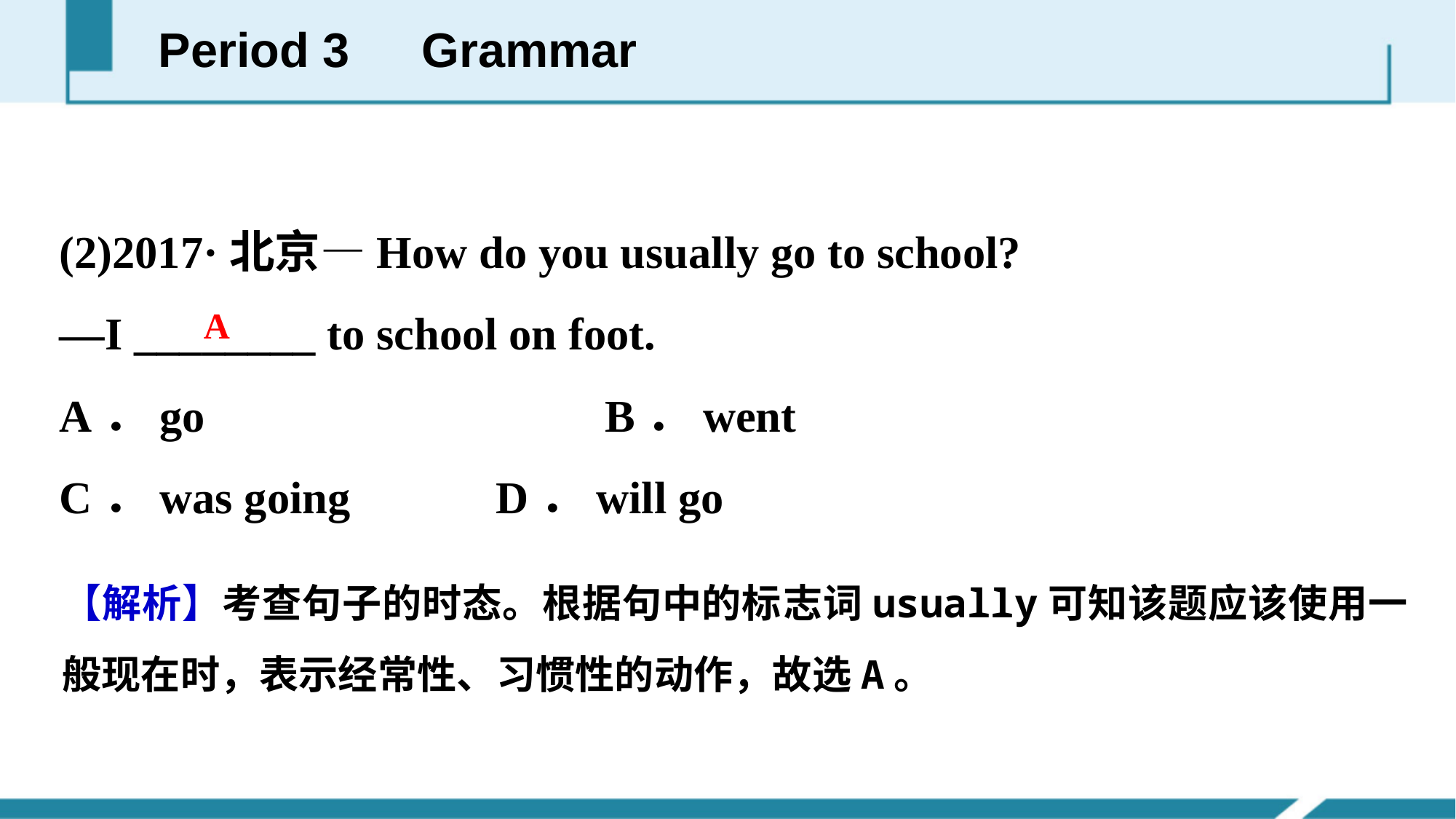

Period 3　Grammar
(2)2017·北京—How do you usually go to school?
—I ________ to school on foot.
A．go  　			B．went
C．was going  　	D．will go
A
【解析】考查句子的时态。根据句中的标志词usually可知该题应该使用一般现在时，表示经常性、习惯性的动作，故选A。